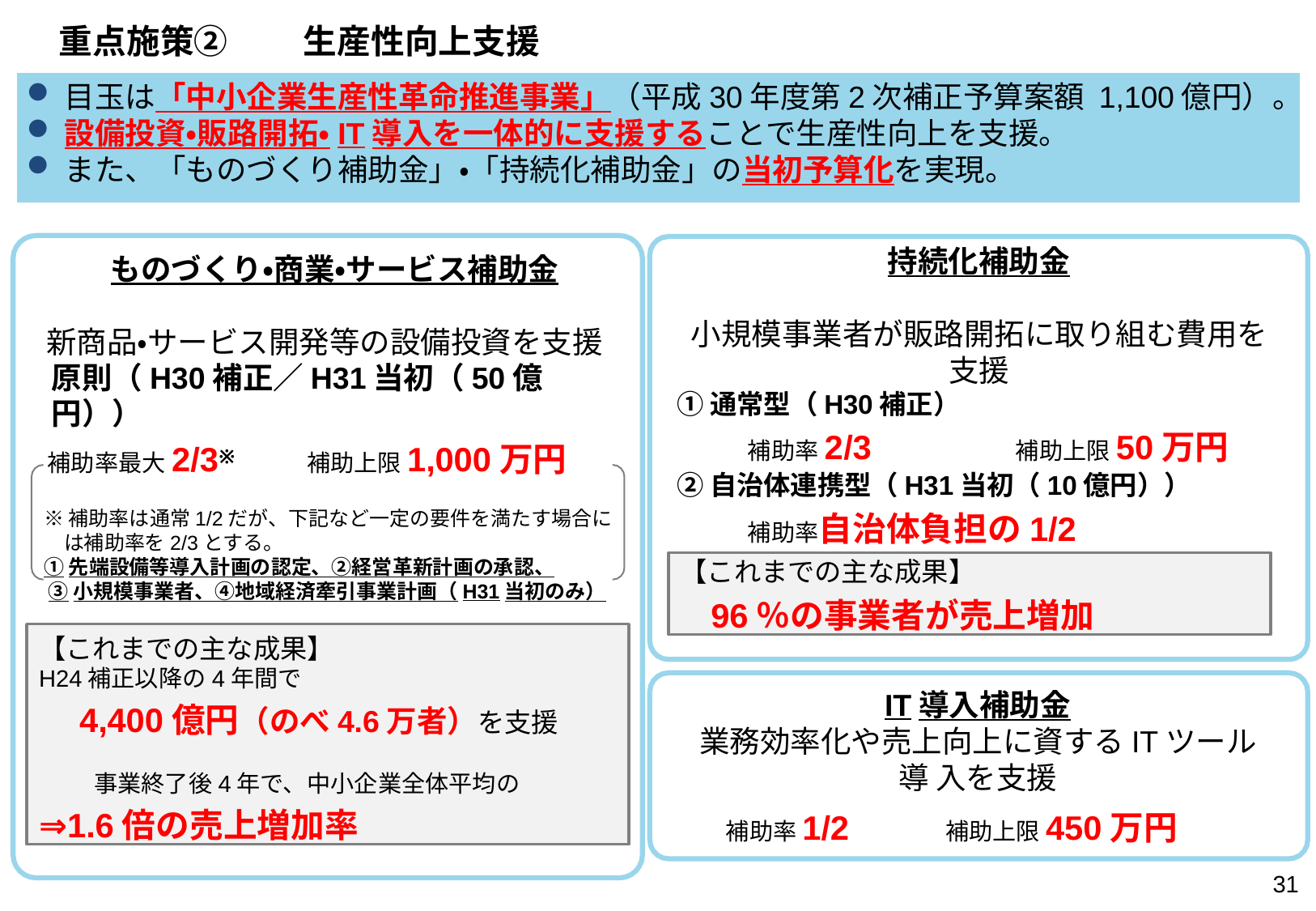

# 重点施策②	生産性向上支援

目玉は「中小企業生産性革命推進事業」（平成30年度第2次補正予算案額 1,100億円）。
設備投資・販路開拓・IT導入を一体的に支援することで生産性向上を支援。
また、「ものづくり補助金」・「持続化補助金」の当初予算化を実現。

持続化補助金
小規模事業者が販路開拓に取り組む費用を 支援
①通常型（H30補正）
補助率2/3	補助上限50万円
②自治体連携型（H31当初（10億円））
補助率自治体負担の1/2
ものづくり・商業・サービス補助金
新商品・サービス開発等の設備投資を支援
原則（H30補正／H31当初（50億円））
補助率最大2/3※	補助上限1,000万円
※補助率は通常1/2だが、下記など一定の要件を満たす場合に は補助率を2/3とする。
①先端設備等導入計画の認定、②経営革新計画の承認、
③小規模事業者、④地域経済牽引事業計画（H31当初のみ）

【これまでの主な成果】
96％の事業者が売上増加
【これまでの主な成果】
H24補正以降の4年間で
4,400億円（のべ4.6万者）を支援
事業終了後4年で、中小企業全体平均の
⇒1.6倍の売上増加率

IT導入補助金
業務効率化や売上向上に資するITツール導 入を支援
補助率1/2	補助上限450万円
31